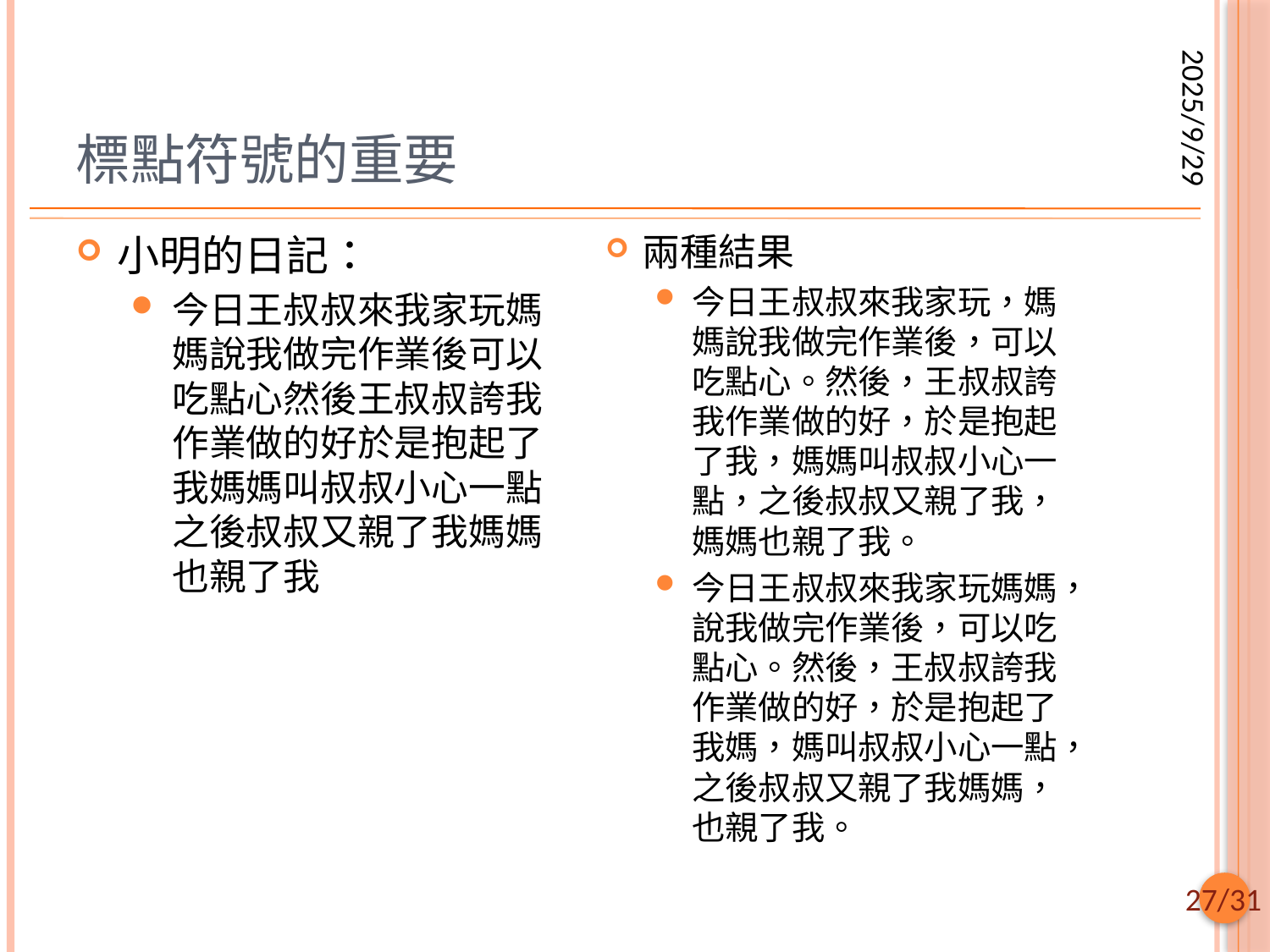

# 標點符號的重要
2025/9/29
小明的日記：
今日王叔叔來我家玩媽媽說我做完作業後可以吃點心然後王叔叔誇我作業做的好於是抱起了我媽媽叫叔叔小心一點之後叔叔又親了我媽媽也親了我

兩種結果
今日王叔叔來我家玩，媽媽說我做完作業後，可以吃點心。然後，王叔叔誇我作業做的好，於是抱起了我，媽媽叫叔叔小心一點，之後叔叔又親了我，媽媽也親了我。
今日王叔叔來我家玩媽媽，說我做完作業後，可以吃點心。然後，王叔叔誇我作業做的好，於是抱起了我媽，媽叫叔叔小心一點，之後叔叔又親了我媽媽，也親了我。